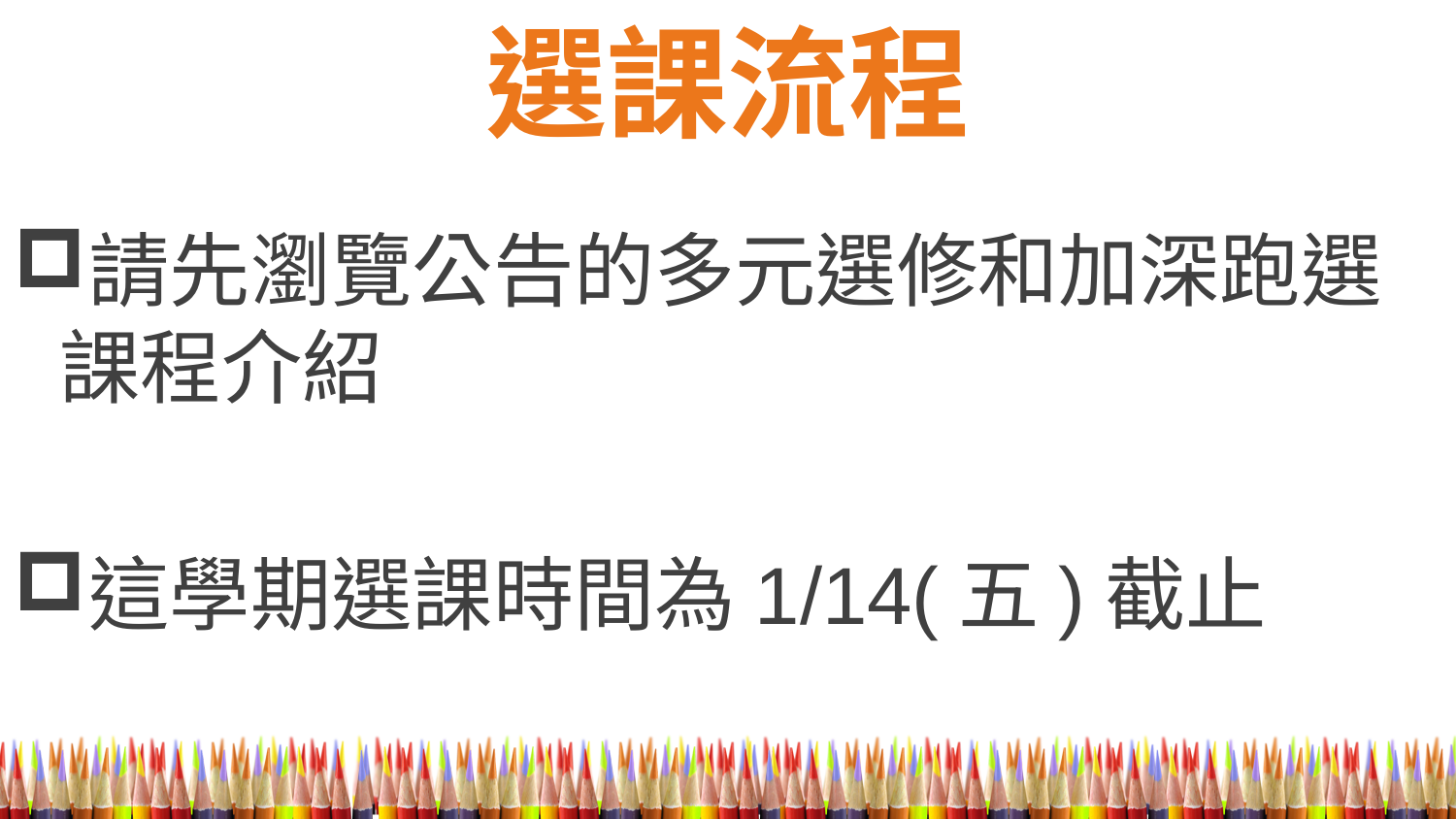

選課流程
請先瀏覽公告的多元選修和加深跑選課程介紹

這學期選課時間為1/14(五)截止